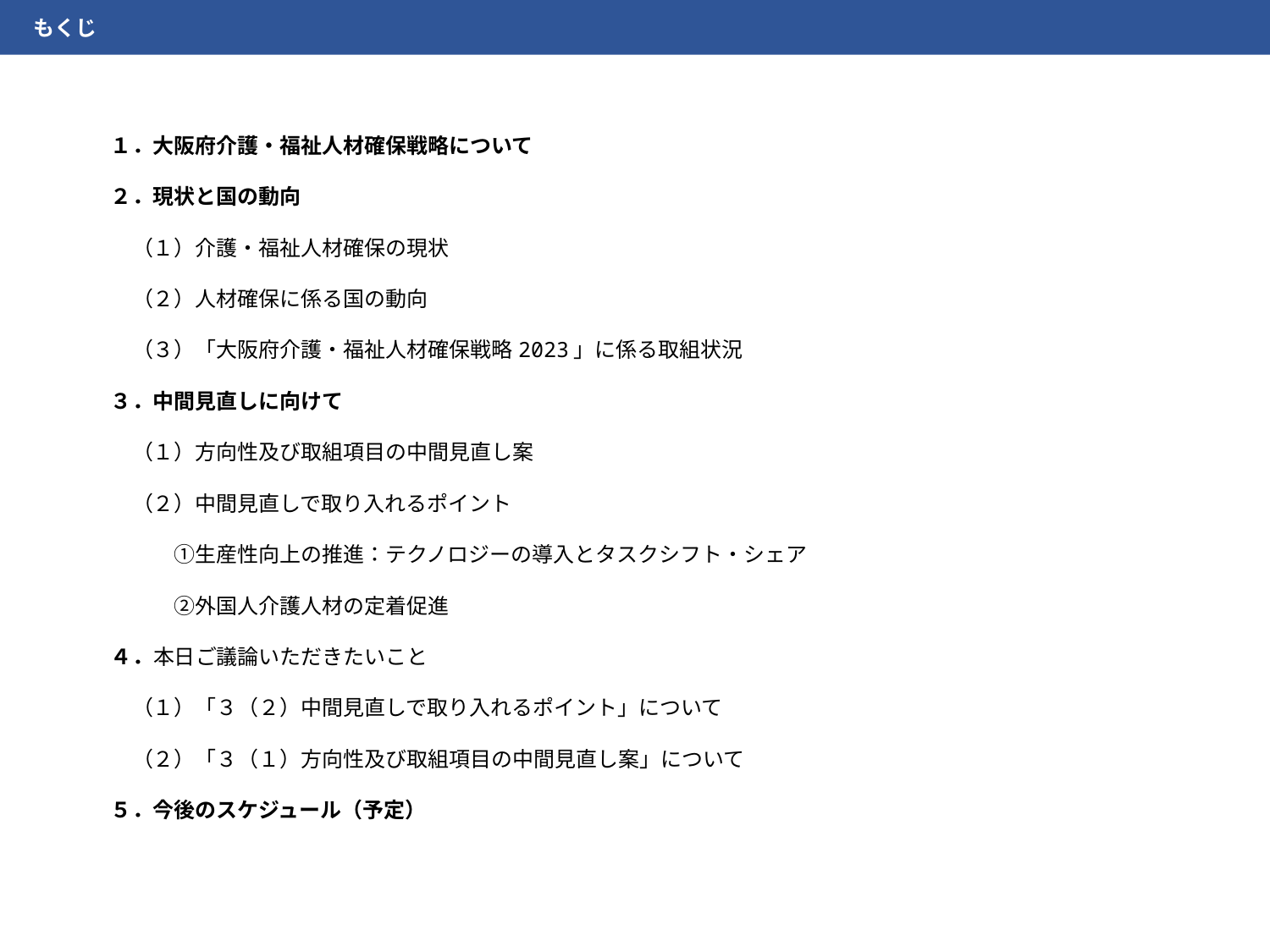

もくじ
　１．大阪府介護・福祉人材確保戦略について
　２．現状と国の動向
　　（１）介護・福祉人材確保の現状
　　（２）人材確保に係る国の動向
　　（３）「大阪府介護・福祉人材確保戦略2023」に係る取組状況
　３．中間見直しに向けて
　　（１）方向性及び取組項目の中間見直し案
　　（２）中間見直しで取り入れるポイント
　　　　①生産性向上の推進：テクノロジーの導入とタスクシフト・シェア
　　　　②外国人介護人材の定着促進
　４．本日ご議論いただきたいこと
　　（１）「３（２）中間見直しで取り入れるポイント」について
　　（２）「３（１）方向性及び取組項目の中間見直し案」について
　５．今後のスケジュール（予定）